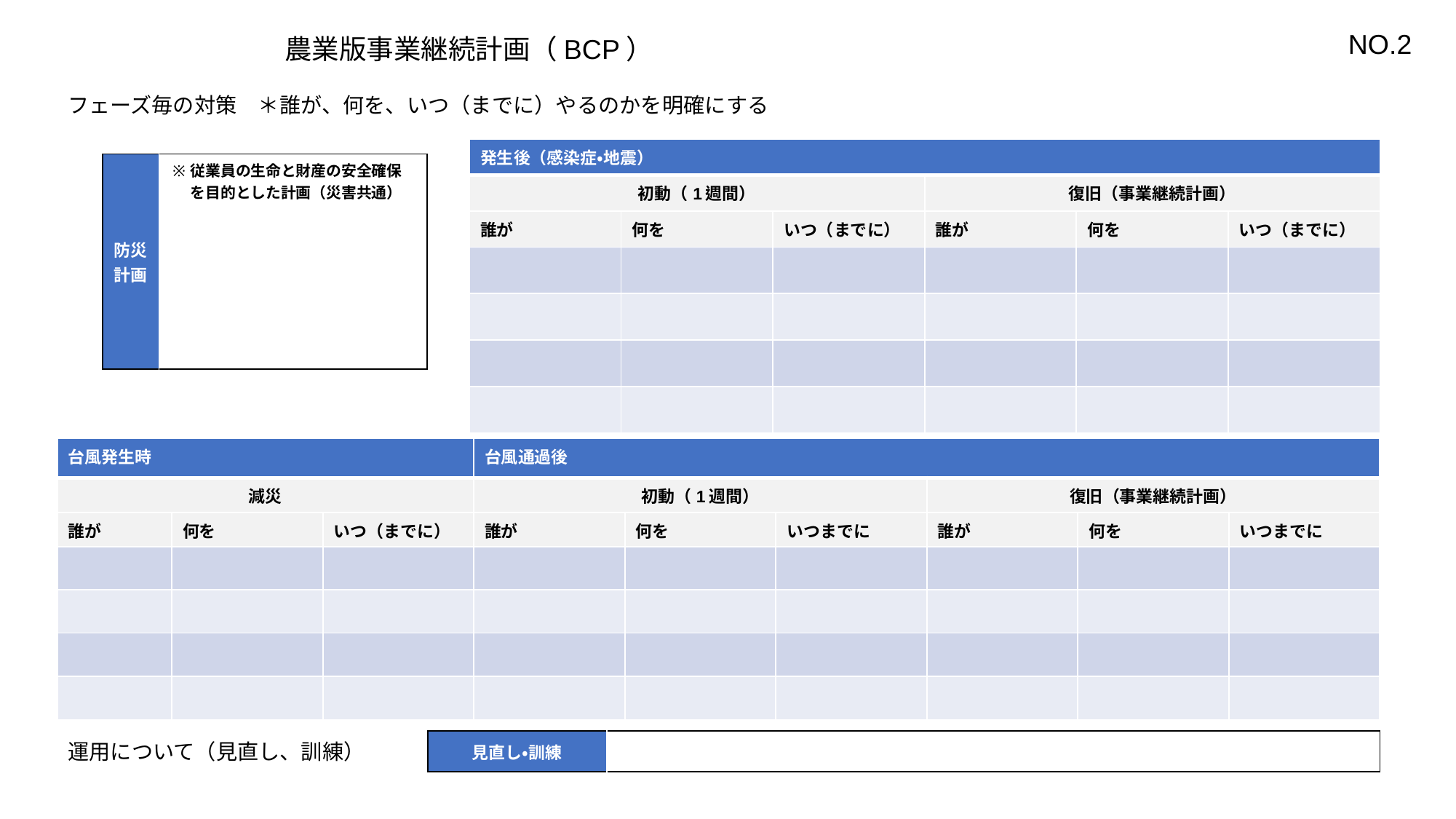

NO.2
農業版事業継続計画（BCP）
フェーズ毎の対策　＊誰が、何を、いつ（までに）やるのかを明確にする
| 発生後（感染症・地震） |  |  |  |  |  |
| --- | --- | --- | --- | --- | --- |
| 初動（1週間） |  |  | 復旧（事業継続計画） |  |  |
| 誰が | 何を | いつ（までに） | 誰が | 何を | いつ（までに） |
|  |  |  |  |  |  |
|  |  |  |  |  |  |
|  |  |  |  |  |  |
|  |  |  |  |  |  |
| 防災計画 | 従業員の生命と財産の安全確保を目的とした計画（災害共通） |
| --- | --- |
| 台風発生時 |  |  | 台風通過後 |  |  |  |  |  |
| --- | --- | --- | --- | --- | --- | --- | --- | --- |
| 減災 |  |  | 初動（1週間） |  |  | 復旧（事業継続計画） |  |  |
| 誰が | 何を | いつ（までに） | 誰が | 何を | いつまでに | 誰が | 何を | いつまでに |
|  |  |  |  |  |  |  |  |  |
|  |  |  |  |  |  |  |  |  |
|  |  |  |  |  |  |  |  |  |
|  |  |  |  |  |  |  |  |  |
| 見直し・訓練 |  |
| --- | --- |
運用について（見直し、訓練）